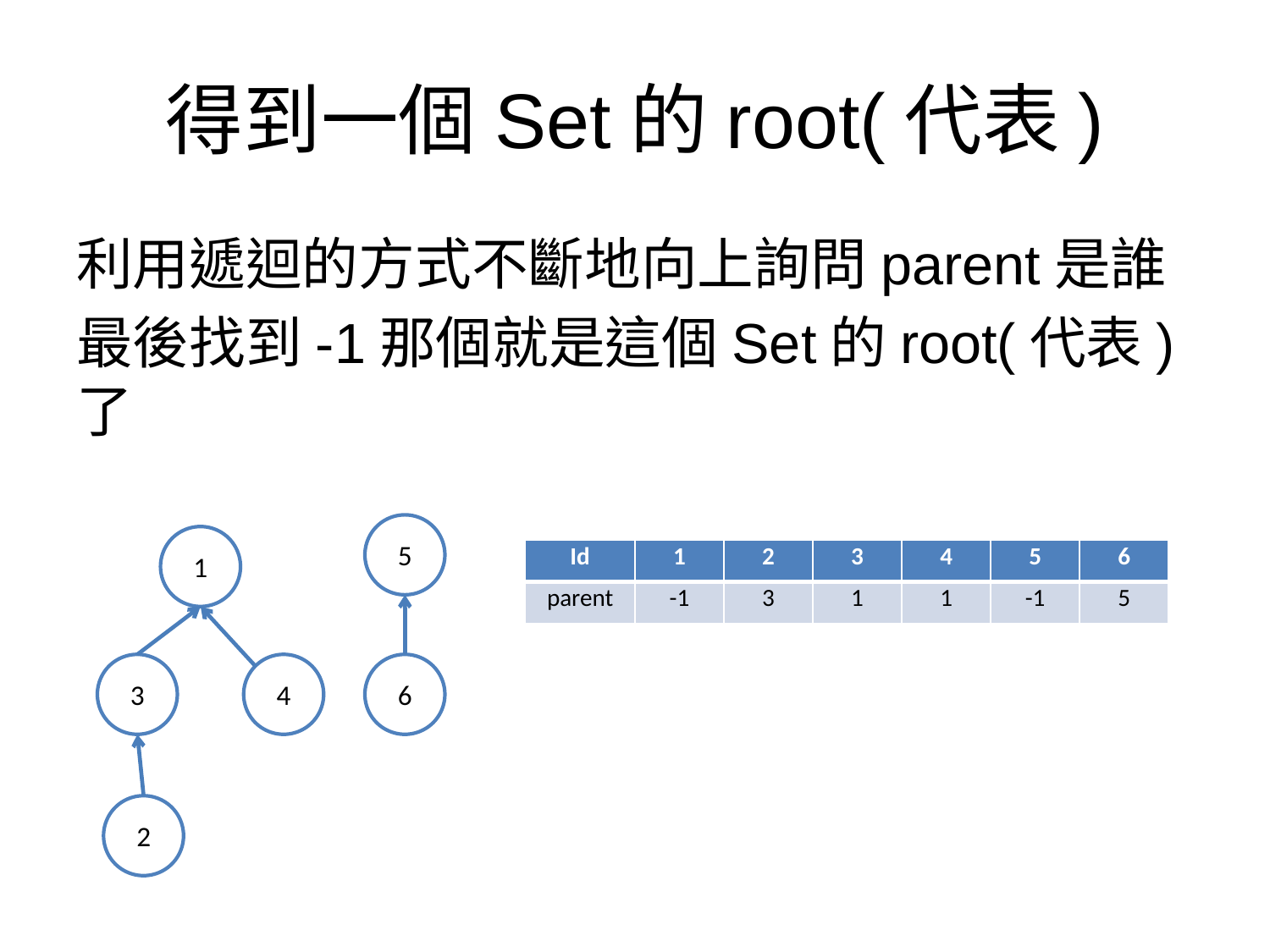

# 得到一個Set的root(代表)
利用遞迴的方式不斷地向上詢問parent是誰
最後找到-1那個就是這個Set的root(代表)了
5
6
1
3
4
2
| Id | 1 | 2 | 3 | 4 | 5 | 6 |
| --- | --- | --- | --- | --- | --- | --- |
| parent | -1 | 3 | 1 | 1 | -1 | 5 |